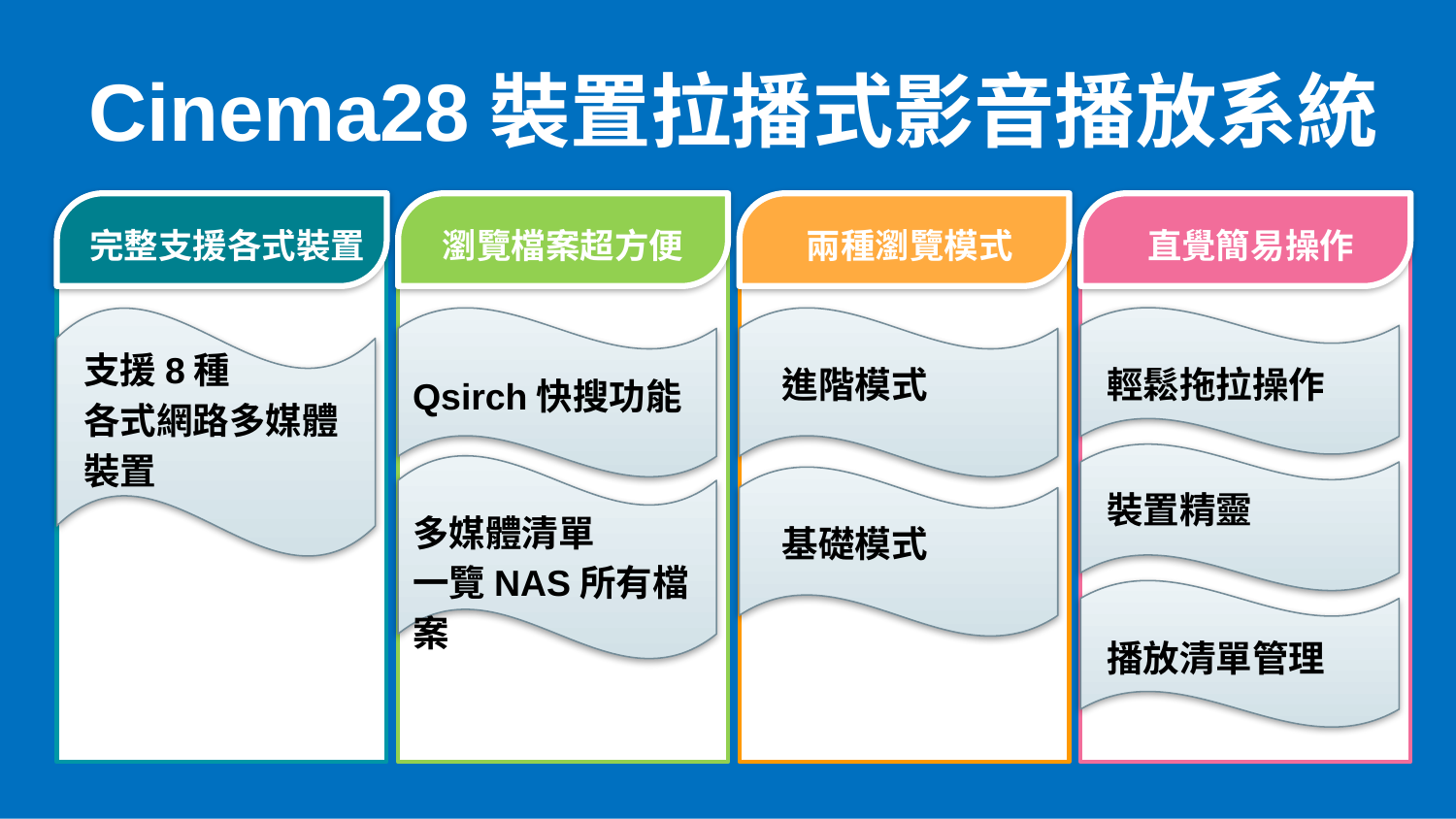

# Cinema28裝置拉播式影音播放系統

瀏覽檔案超方便
完整支援各式裝置
兩種瀏覽模式
直覺簡易操作

支援8種
各式網路多媒體裝置
進階模式
輕鬆拖拉操作
Qsirch快搜功能

裝置精靈
多媒體清單
一覽NAS所有檔案
基礎模式

播放清單管理